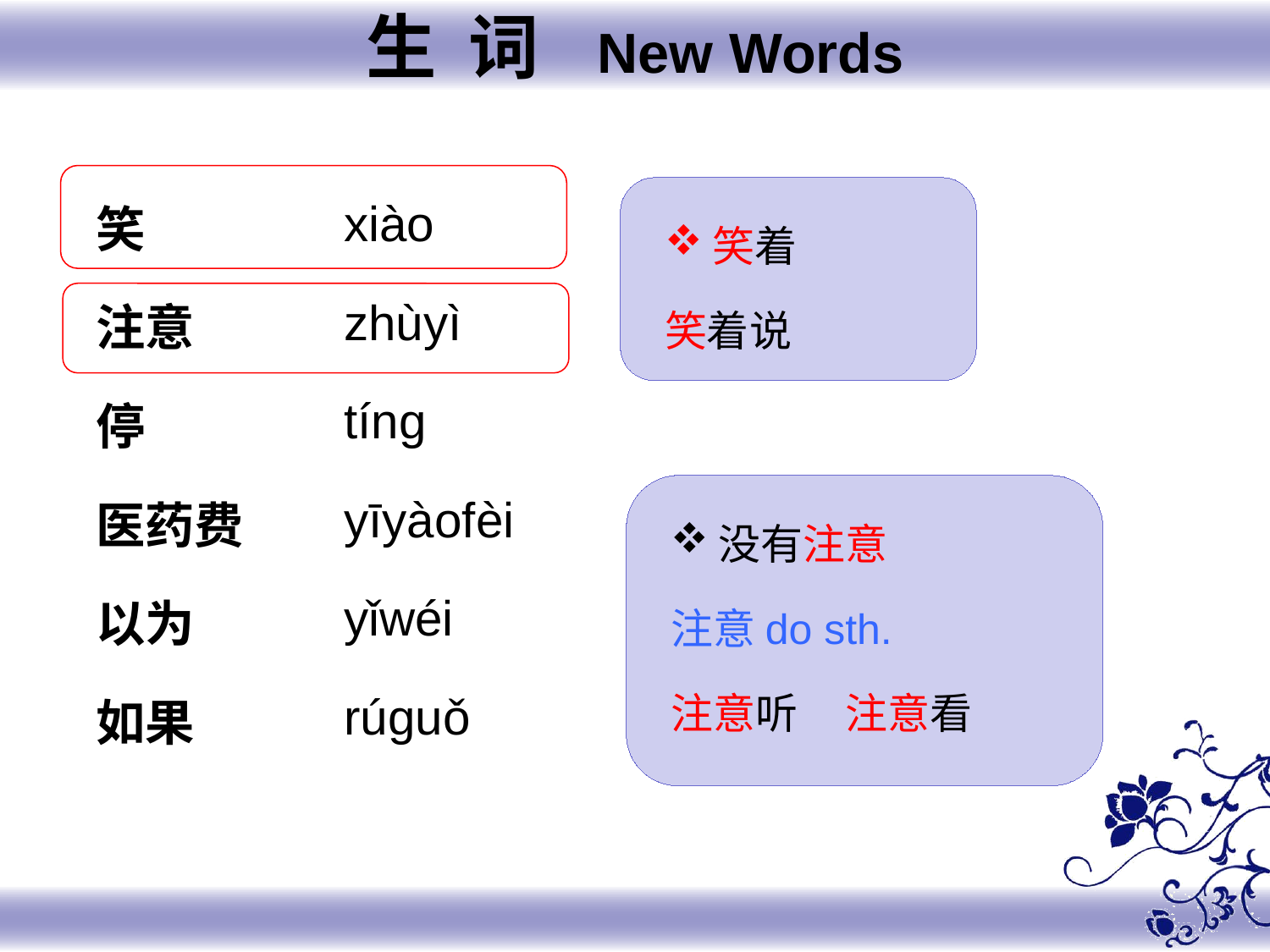

生  词   New Words
xiào
zhùyì
tínɡ
yīyàofèi
yǐwéi
rúguǒ
笑
注意
停
医药费
以为
如果

笑着
笑着说

没有注意
注意do sth.
注意听     注意看